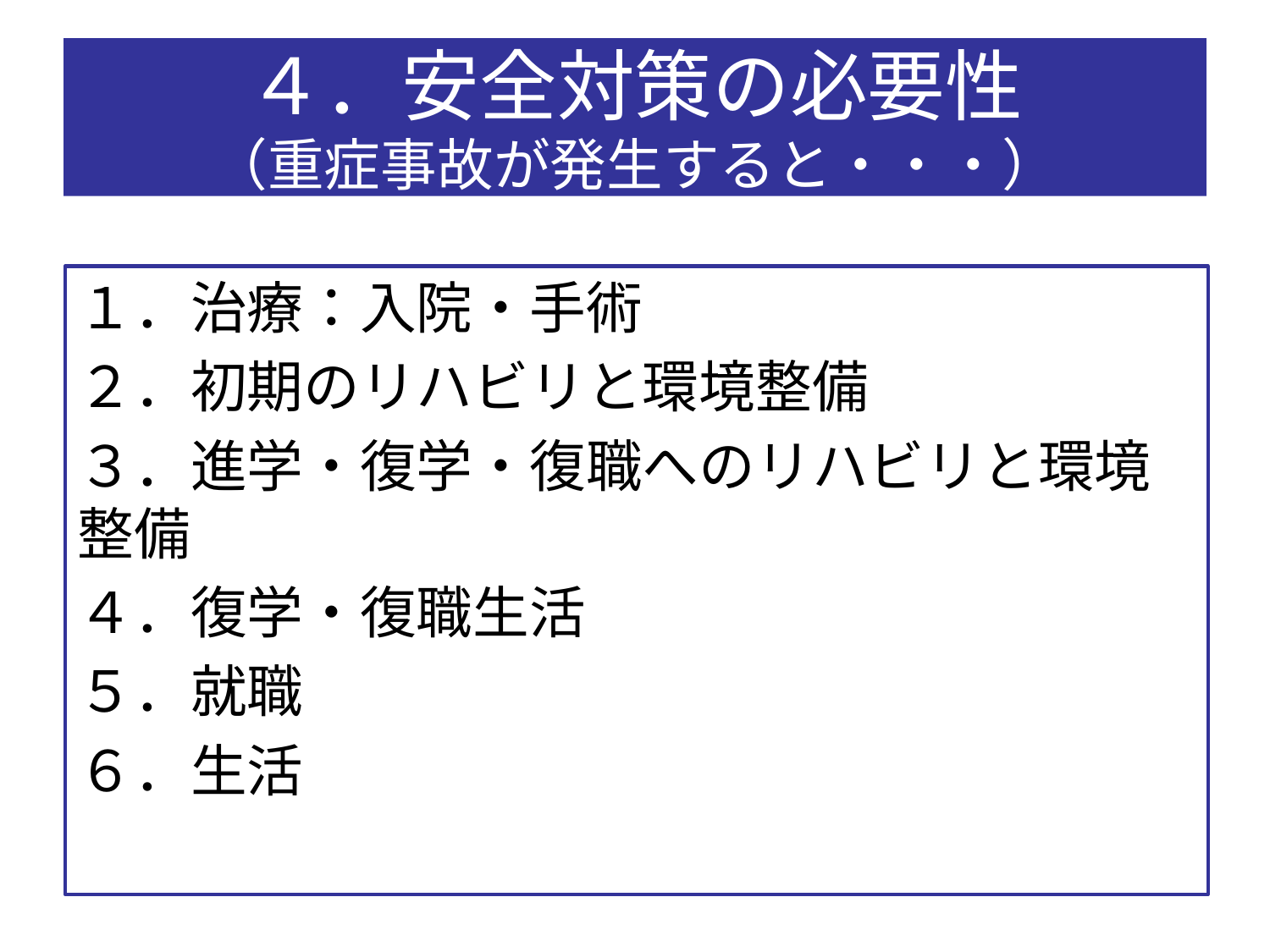

# ４．安全対策の必要性 （重症事故が発生すると・・・）
１．治療：入院・手術
２．初期のリハビリと環境整備
３．進学・復学・復職へのリハビリと環境整備
４．復学・復職生活
５．就職
６．生活